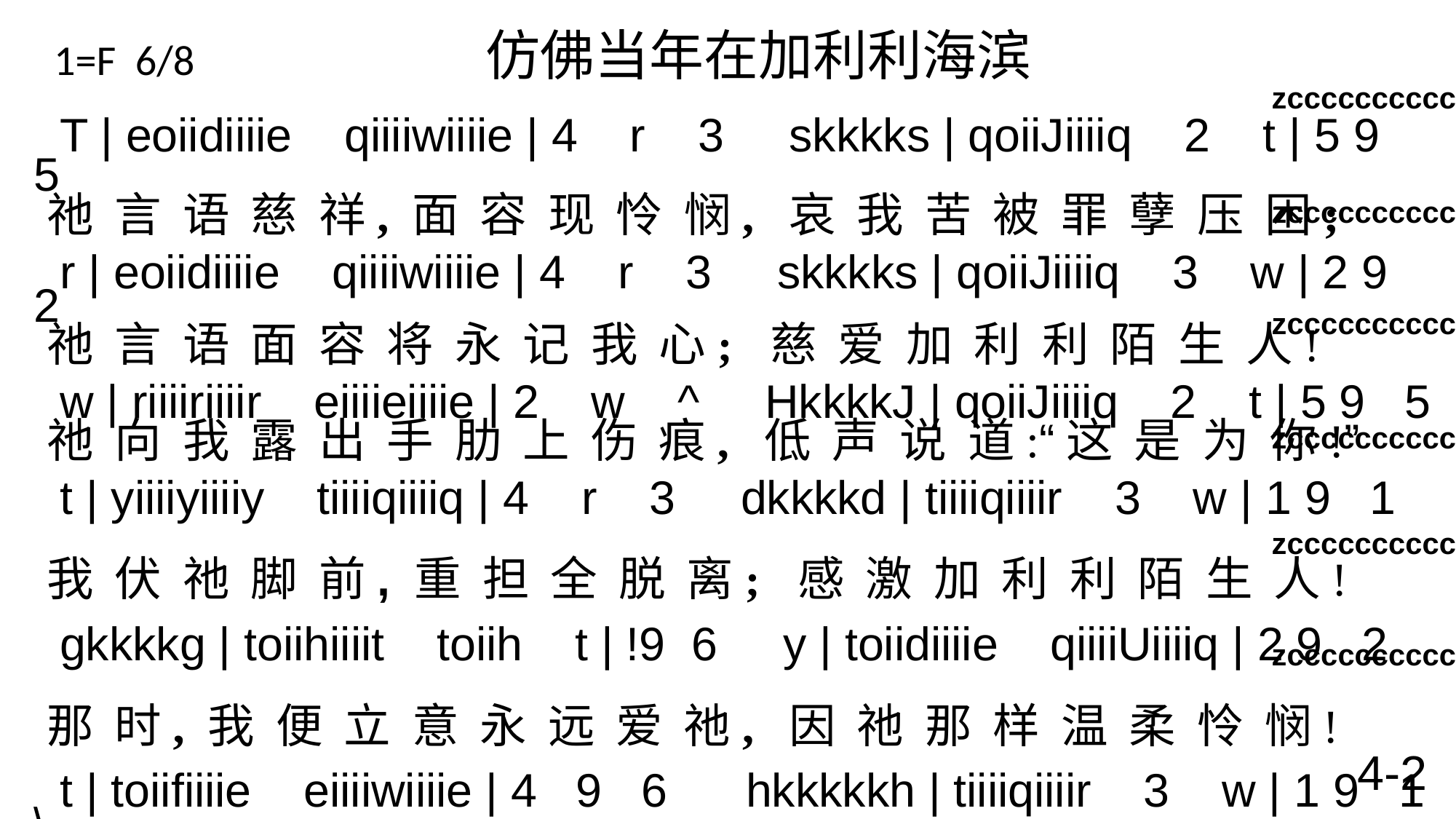

# 1=F  6/8                            仿佛当年在加利利海滨
    zcccccccccccZ
  T | eoiidiiiie    qiiiiwiiiie | 4    r    3     skkkks | qoiiJiiiiq    2    t | 5 9   5
祂  言  语  慈  祥, 面  容  现  怜  悯,  哀  我  苦  被  罪  孽  压  困;
 r | eoiidiiiie    qiiiiwiiiie | 4    r    3     skkkks | qoiiJiiiiq    3    w | 2 9   2
祂  言  语  面  容  将  永  记  我  心;  慈  爱  加  利  利  陌  生  人!
 w | riiiiriiiir    eiiiieiiiie | 2    w    ^     HkkkkJ | qoiiJiiiiq    2    t | 5 9   5
祂  向  我  露  出  手  肋  上  伤  痕,  低  声  说  道:“这  是  为  你!”
 t | yiiiiyiiiiy    tiiiiqiiiiq | 4    r    3     dkkkkd | tiiiiqiiiir    3    w | 1 9   1
我  伏  祂  脚  前, 重  担  全  脱  离;  感  激  加  利  利  陌  生  人!
 gkkkkg | toiihiiiit    toiih    t | !9  6     y | toiidiiiie    qiiiiUiiiiq | 2 9   2
那  时, 我  便  立  意  永  远  爱  祂,  因  祂  那  样  温  柔  怜  悯!
 t | toiifiiiie    eiiiiwiiiie | 4   9   6      hkkkkkh | tiiiiqiiiir    3    w | 1 9   1 \
那  日, 便  认  祂  为  我  救      主,   信   靠  加  利  利  陌  生  人!
    zcccccccccccZ
    zcccccccccccZ
    zcccccccccccZ
    zcccccccccccZ
    zcccccccccccZ
4-2